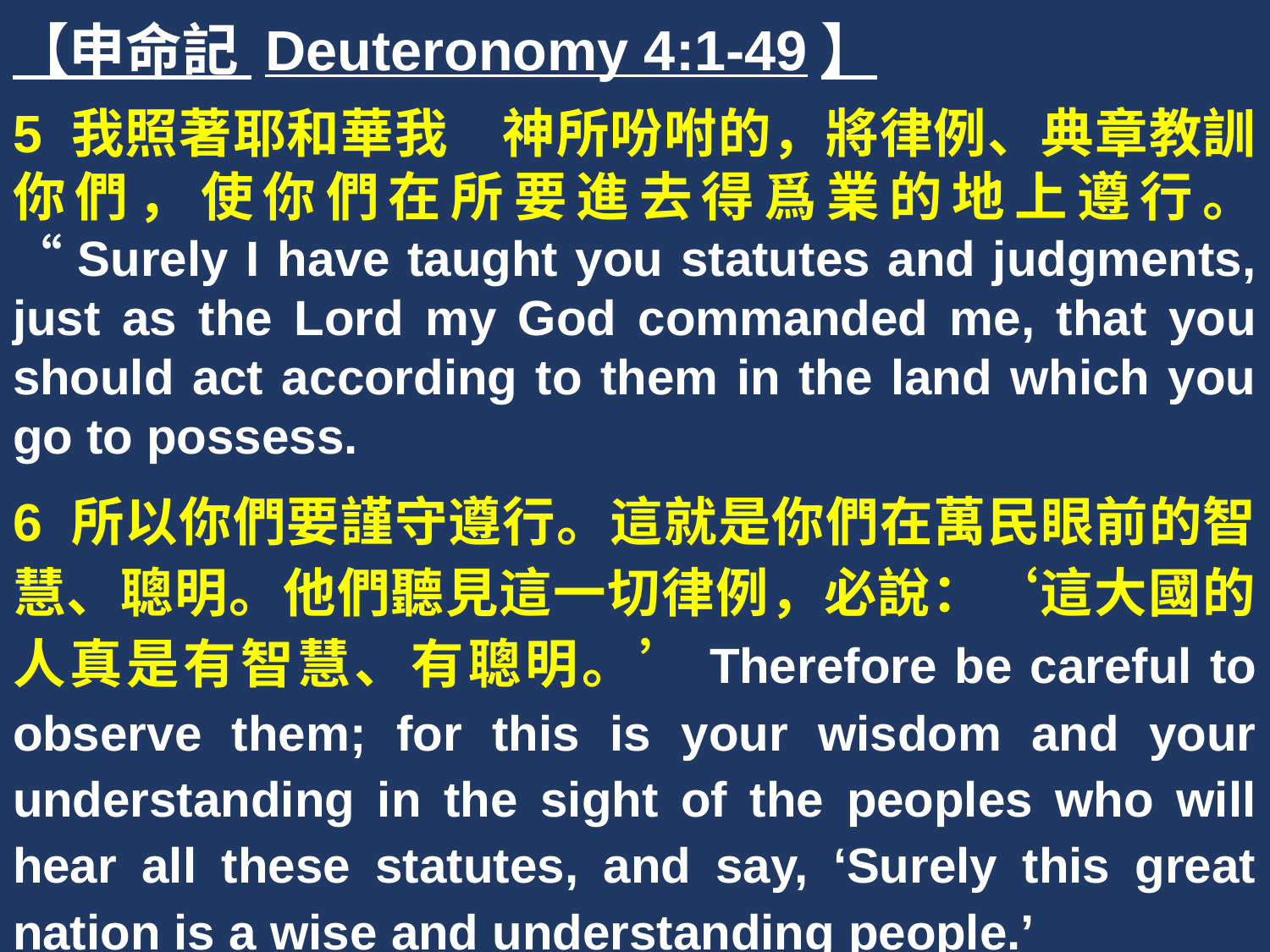

【申命記 Deuteronomy 4:1-49】
5 我照著耶和華我　神所吩咐的，將律例、典章教訓你們，使你們在所要進去得爲業的地上遵行。 “Surely I have taught you statutes and judgments, just as the Lord my God commanded me, that you should act according to them in the land which you go to possess.
6 所以你們要謹守遵行。這就是你們在萬民眼前的智慧、聰明。他們聽見這一切律例，必說：‘這大國的人真是有智慧、有聰明。’Therefore be careful to observe them; for this is your wisdom and your understanding in the sight of the peoples who will hear all these statutes, and say, ‘Surely this great nation is a wise and understanding people.’